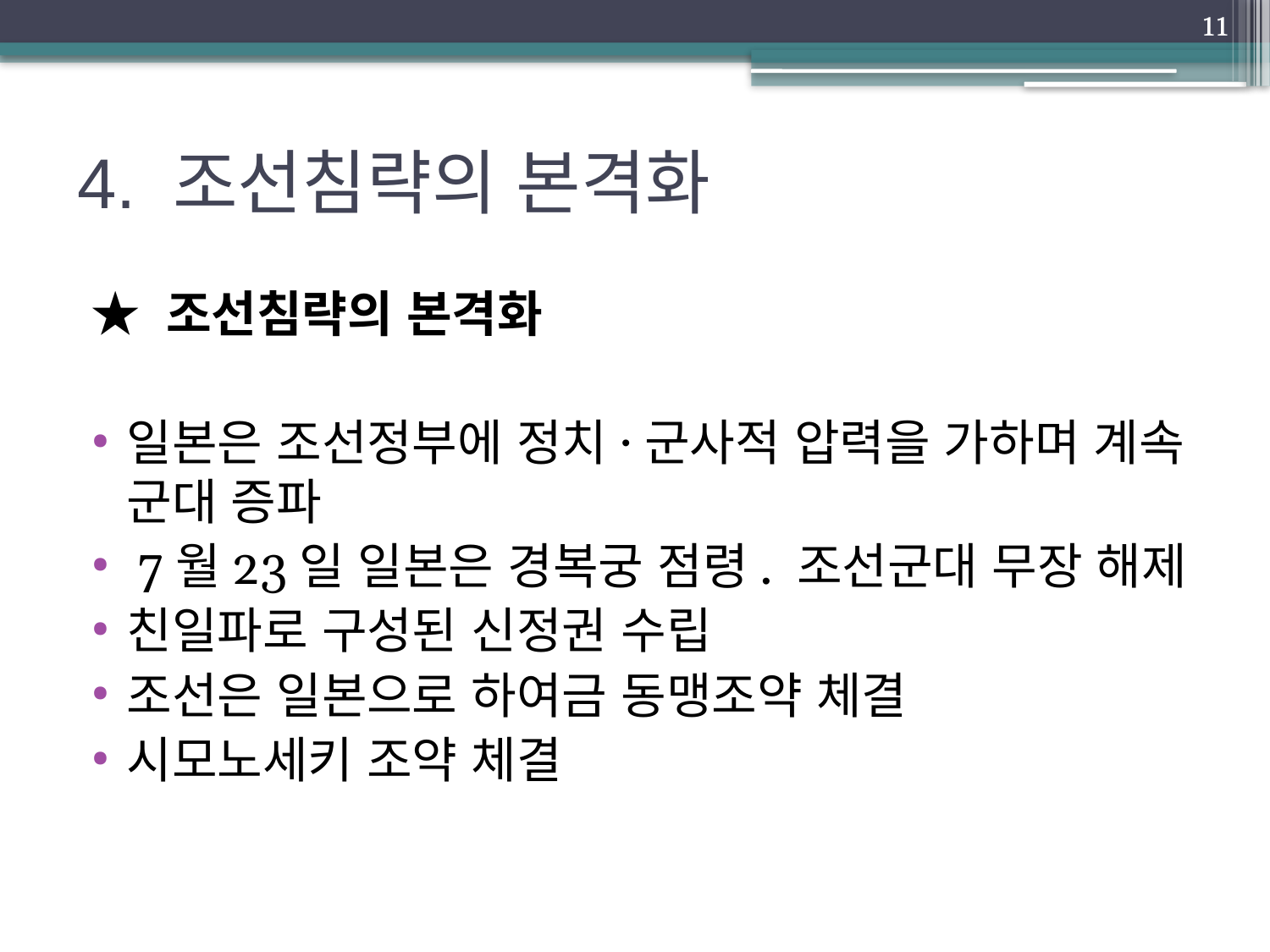

11
# 4. 조선침략의 본격화
★ 조선침략의 본격화

일본은 조선정부에 정치·군사적 압력을 가하며 계속 군대 증파
 7월23일 일본은 경복궁 점령. 조선군대 무장 해제
친일파로 구성된 신정권 수립
조선은 일본으로 하여금 동맹조약 체결
시모노세키 조약 체결